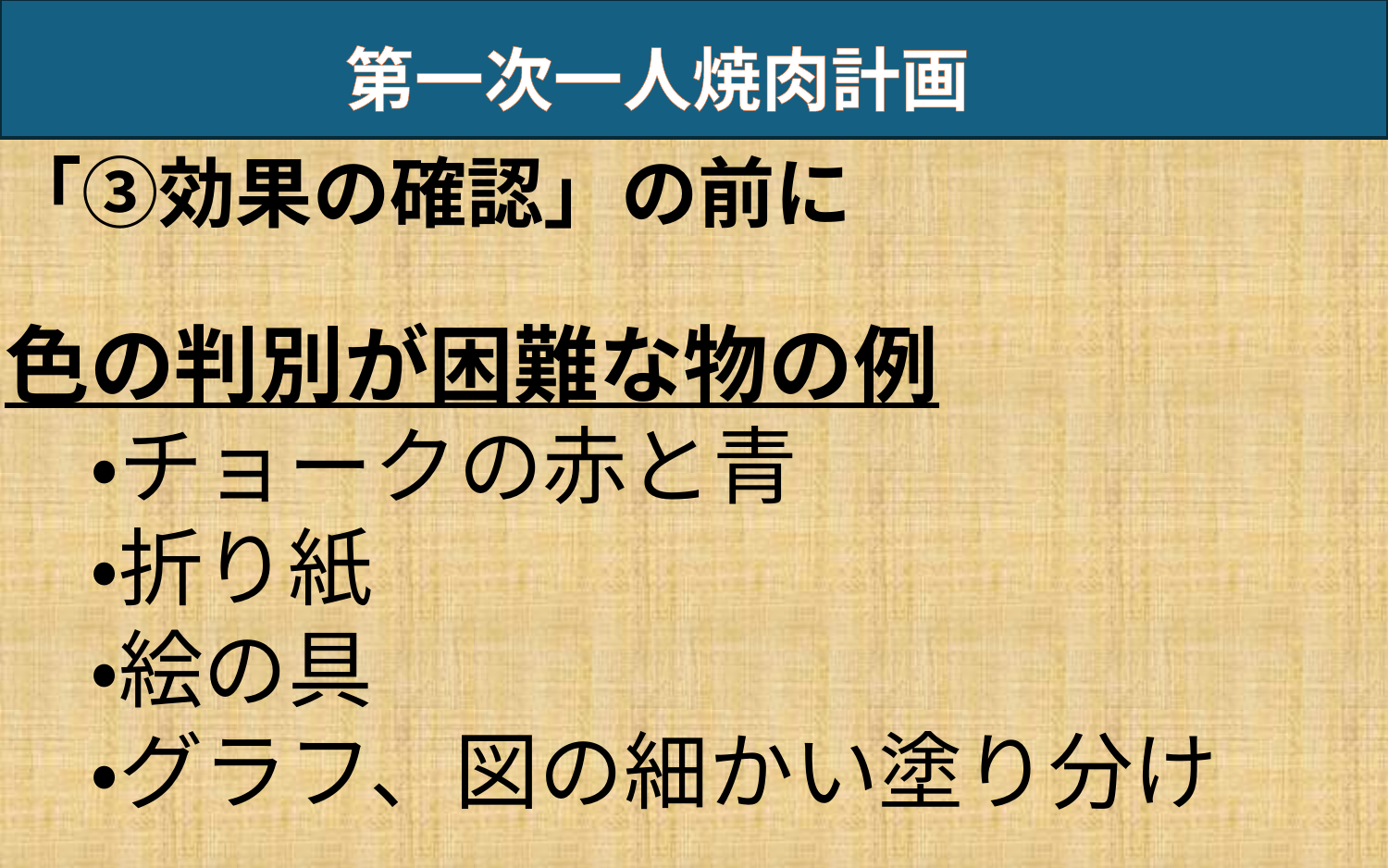

第一次一人焼肉計画
「③効果の確認」の前に

色の判別が困難な物の例
　・チョークの赤と青
　・折り紙
　・絵の具
　・グラフ、図の細かい塗り分け